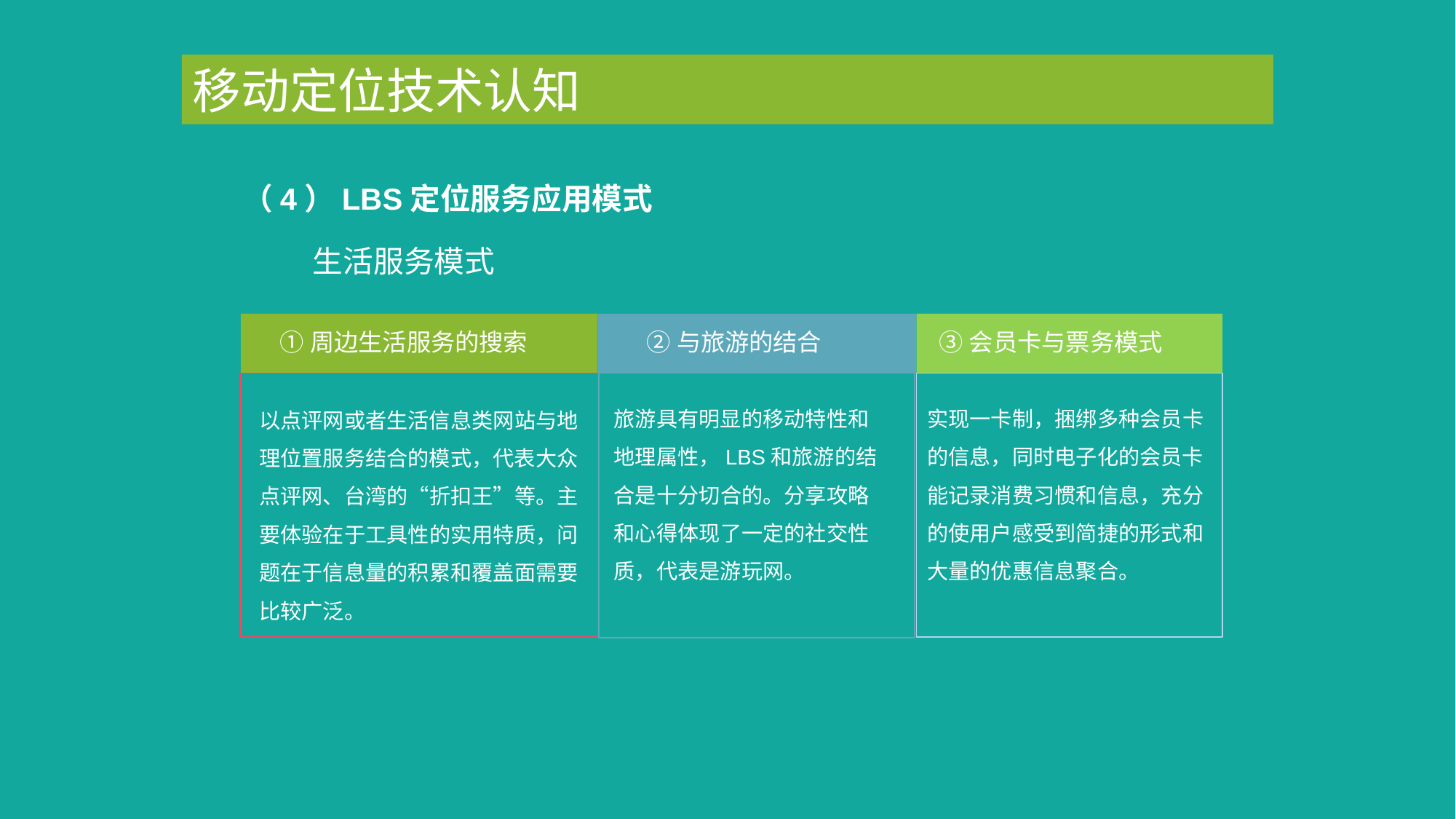

移动定位技术认知
（4）LBS定位服务应用模式
生活服务模式

①周边生活服务的搜索
②与旅游的结合
③会员卡与票务模式

以点评网或者生活信息类网站与地理位置服务结合的模式，代表大众点评网、台湾的“折扣王”等。主要体验在于工具性的实用特质，问题在于信息量的积累和覆盖面需要比较广泛。
旅游具有明显的移动特性和地理属性，LBS和旅游的结合是十分切合的。分享攻略和心得体现了一定的社交性质，代表是游玩网。
实现一卡制，捆绑多种会员卡的信息，同时电子化的会员卡能记录消费习惯和信息，充分的使用户感受到简捷的形式和大量的优惠信息聚合。